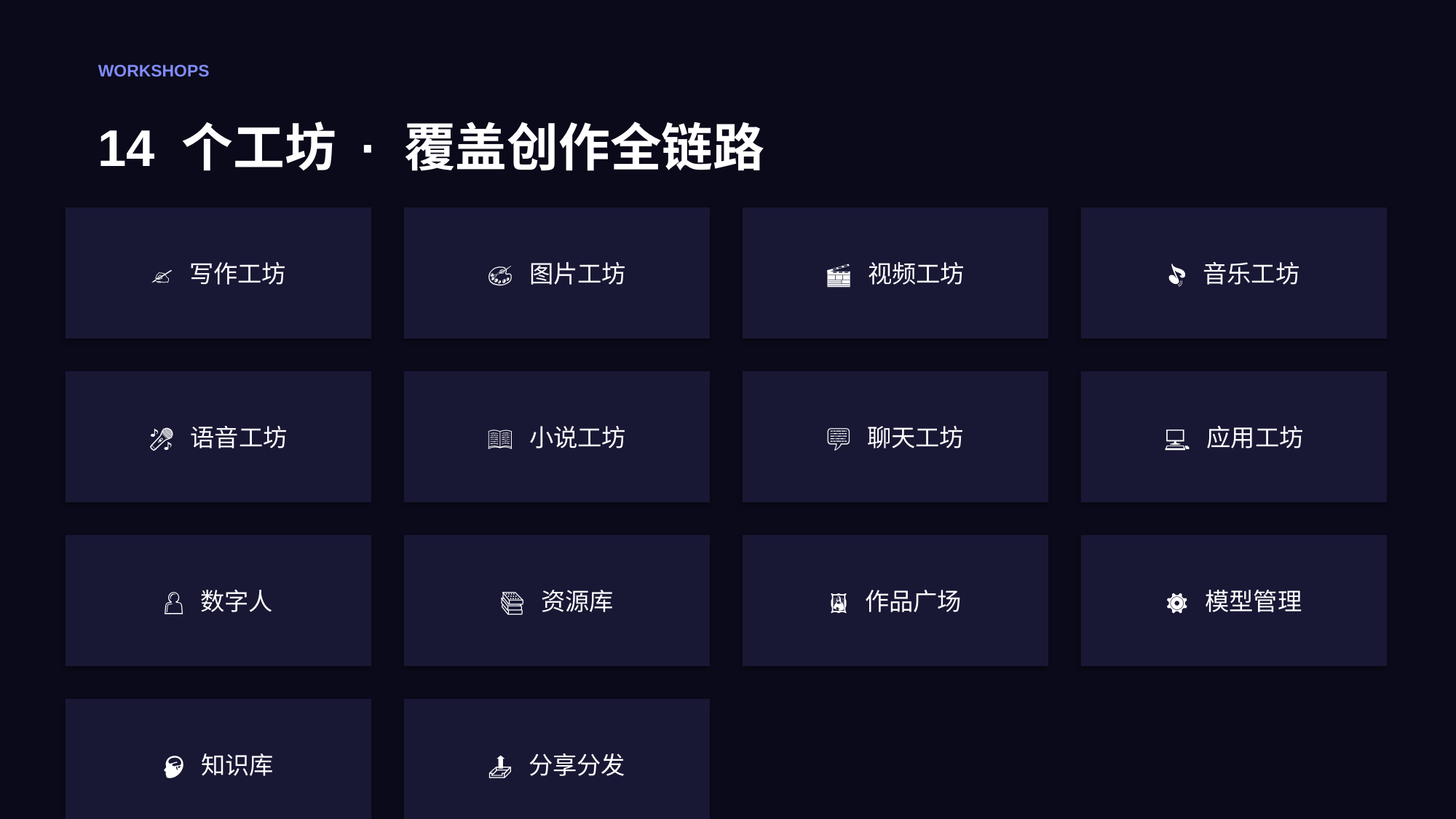

WORKSHOPS
14 个工坊 · 覆盖创作全链路
✍️  写作工坊
🎨  图片工坊
🎬  视频工坊
🎵  音乐工坊
🎤  语音工坊
📖  小说工坊
💬  聊天工坊
💻  应用工坊
👤  数字人
📚  资源库
🖼️  作品广场
⚙️  模型管理
🧠  知识库
📤  分享分发